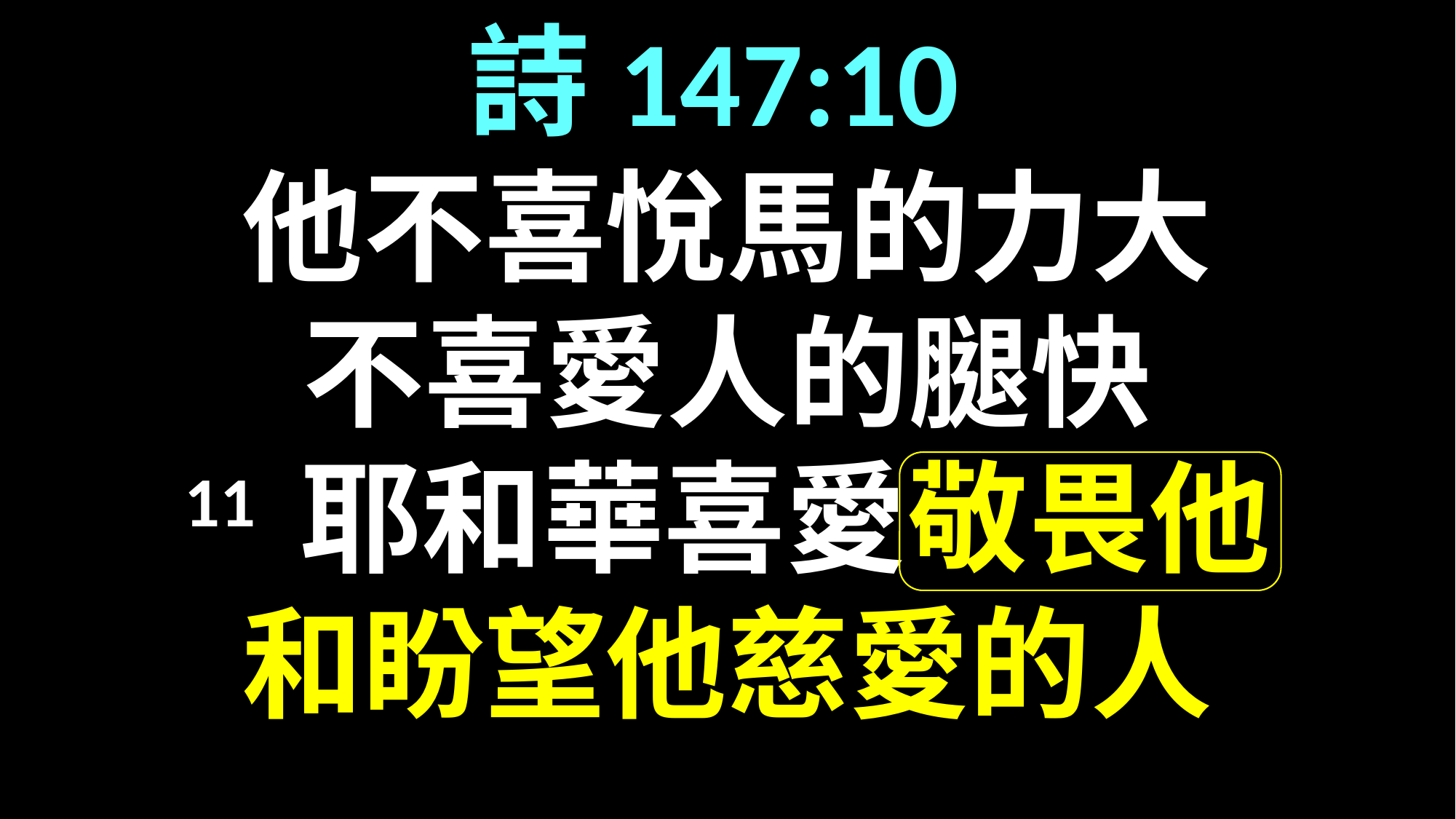

詩147:10
他不喜悅馬的力大
不喜愛人的腿快
11 耶和華喜愛敬畏他
和盼望他慈愛的人